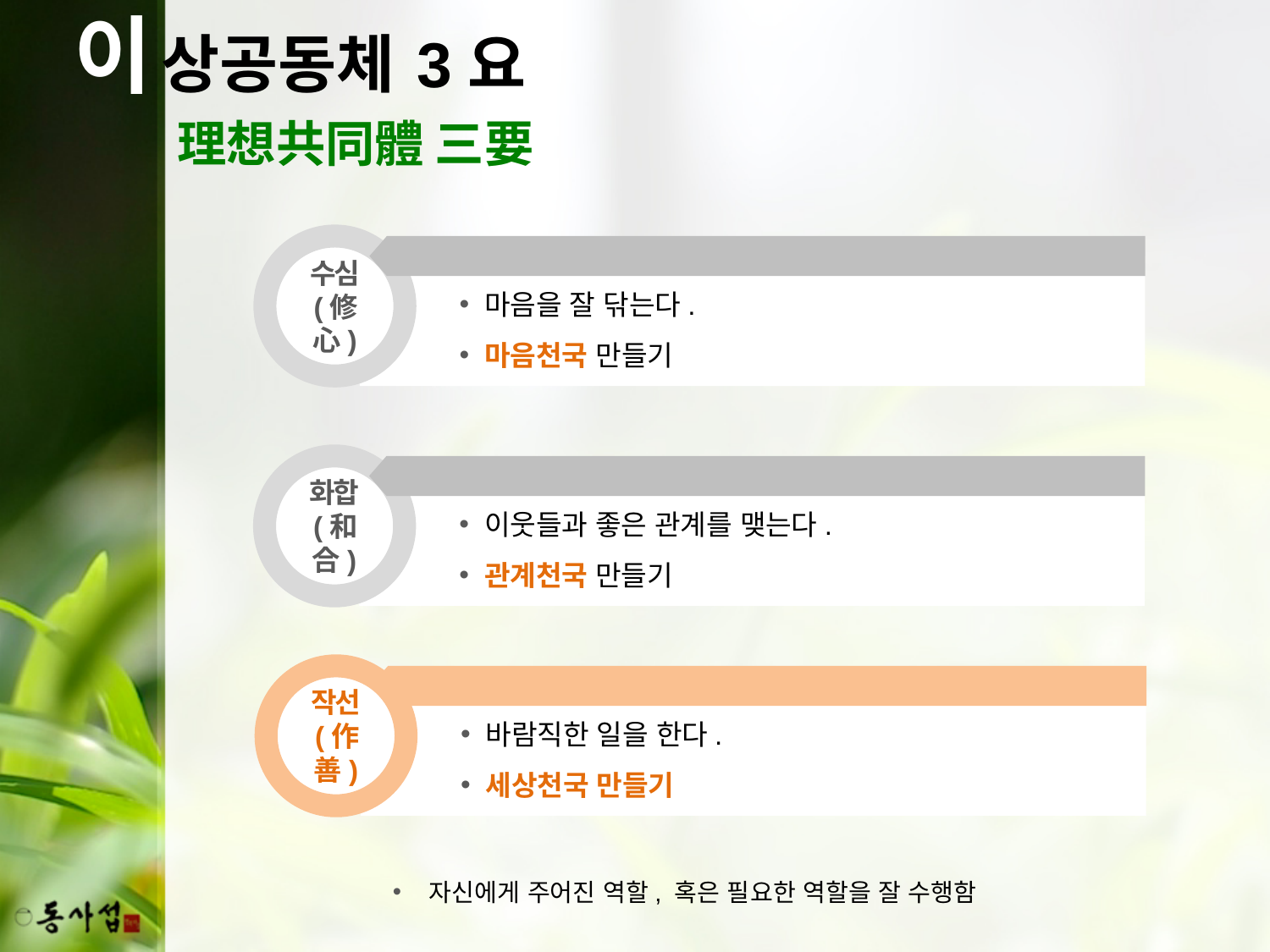

이
상공동체 3요
理想共同體 三要
수심
(修心)

마음을 잘 닦는다.
마음천국 만들기
화합
(和合)

이웃들과 좋은 관계를 맺는다.
관계천국 만들기
작선
(作善)

바람직한 일을 한다.
세상천국 만들기
자신에게 주어진 역할, 혹은 필요한 역할을 잘 수행함